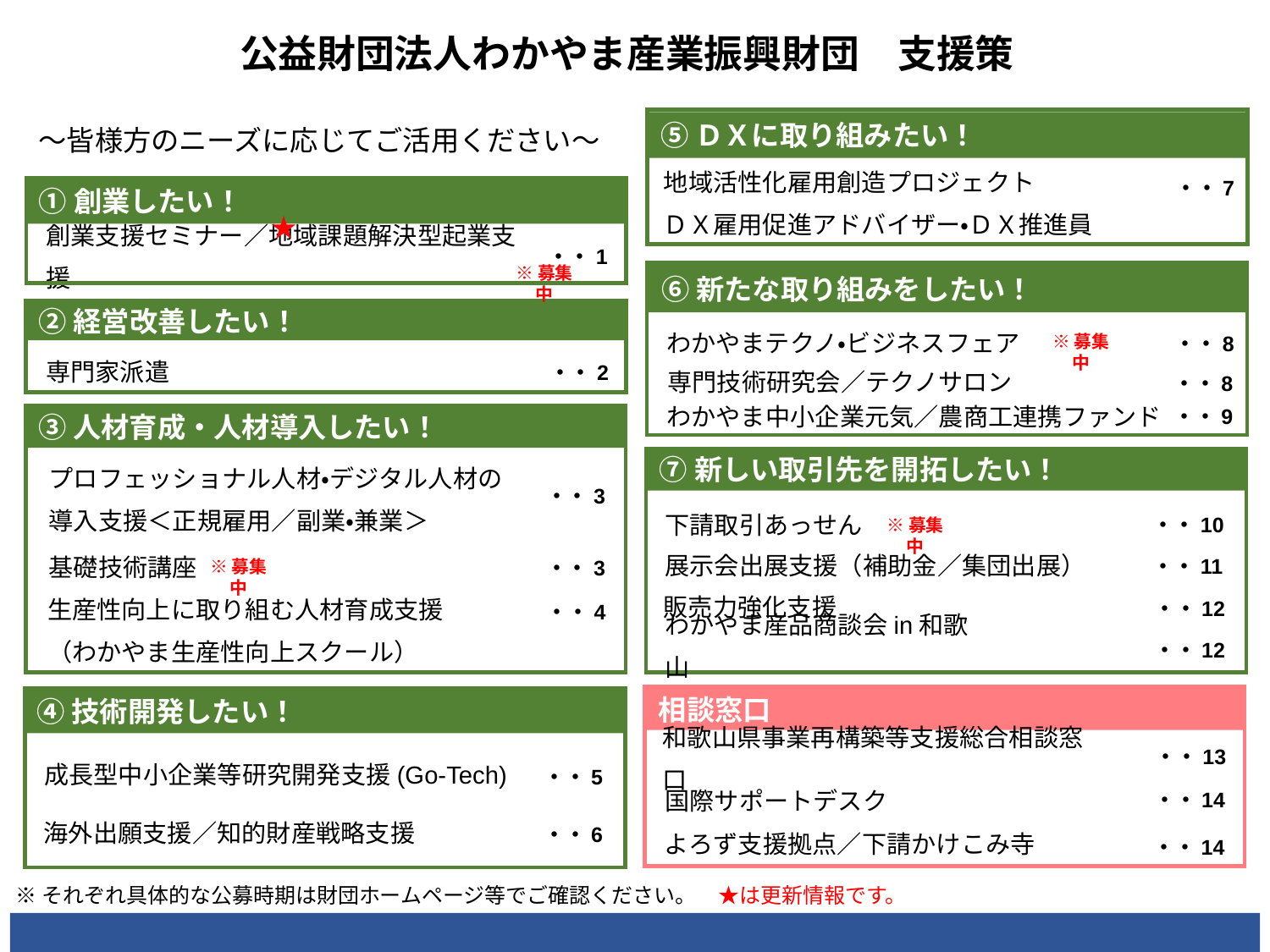

公益財団法人わかやま産業振興財団　支援策
～皆様方のニーズに応じてご活用ください～

⑤ＤＸに取り組みたい！
地域活性化雇用創造プロジェクト
ＤＸ雇用促進アドバイザー・ＤＸ推進員
・・7
①創業したい！

・・1
創業支援セミナー／地域課題解決型起業支援
★
※募集中

⑥新たな取り組みをしたい！
・・8
わかやまテクノ・ビジネスフェア
専門技術研究会／テクノサロン
・・8
・・9
わかやま中小企業元気／農商工連携ファンド
②経営改善したい！

・・2
専門家派遣
※募集中

③人材育成・人材導入したい！
プロフェッショナル人材・デジタル人材の
導入支援＜正規雇用／副業・兼業＞
・・3
・・3
基礎技術講座
生産性向上に取り組む人材育成支援
（わかやま生産性向上スクール）
・・4
⑦新しい取引先を開拓したい！

・・10
下請取引あっせん
・・11
展示会出展支援（補助金／集団出展）
・・12
販売力強化支援
わかやま産品商談会in和歌山
・・12
※募集中
※募集中

④技術開発したい！

成長型中小企業等研究開発支援(Go-Tech)
・・5
海外出願支援／知的財産戦略支援
・・6
相談窓口
・・13
和歌山県事業再構築等支援総合相談窓口
・・14
国際サポートデスク
よろず支援拠点／下請かけこみ寺
・・14
※それぞれ具体的な公募時期は財団ホームページ等でご確認ください。　★は更新情報です。